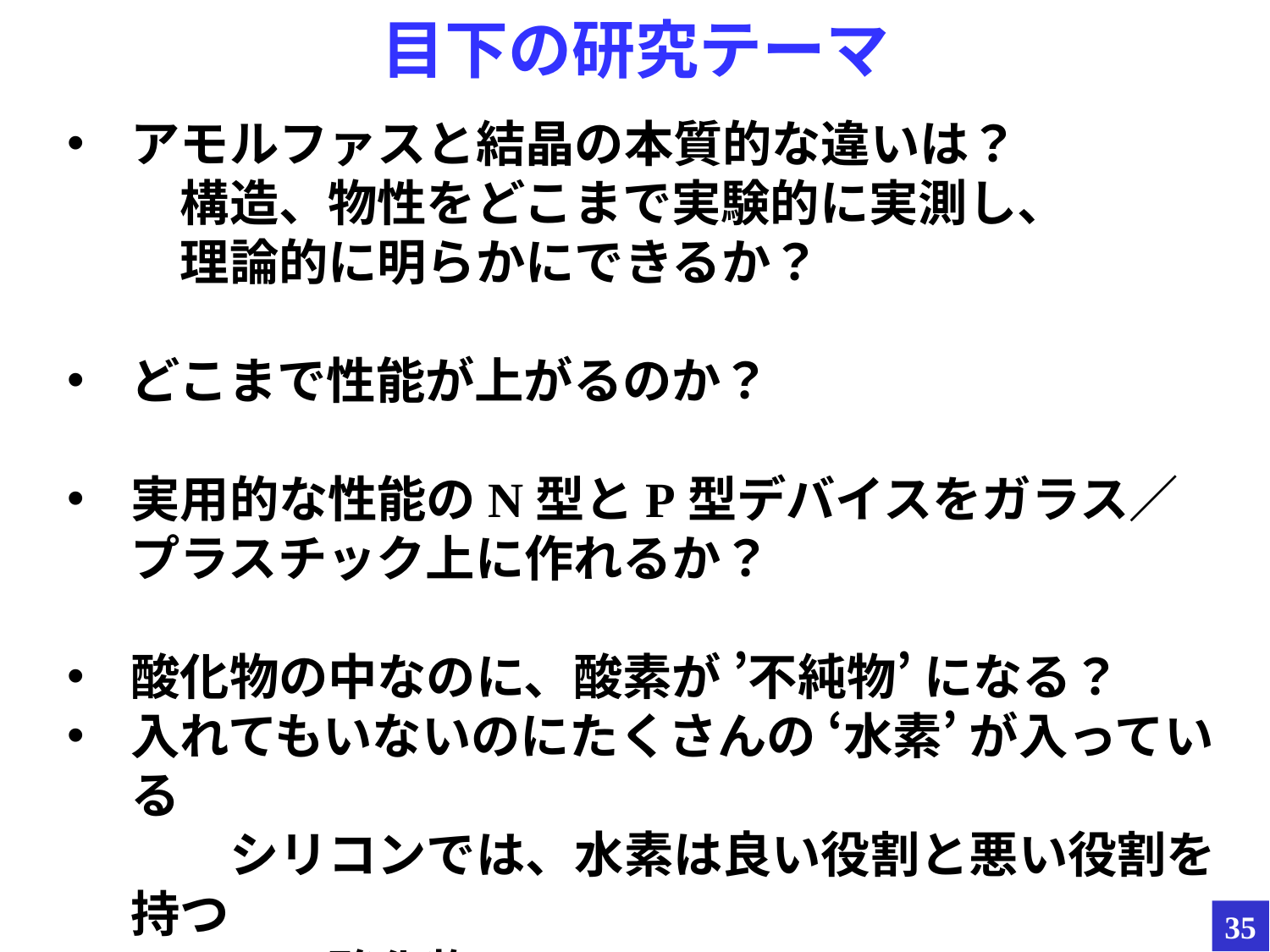

目下の研究テーマ
アモルファスと結晶の本質的な違いは？
　構造、物性をどこまで実験的に実測し、
　理論的に明らかにできるか？

どこまで性能が上がるのか？

実用的な性能のN型とP型デバイスをガラス／プラスチック上に作れるか？

酸化物の中なのに、酸素が ’不純物’ になる？
入れてもいないのにたくさんの ‘水素’ が入っている
　　シリコンでは、水素は良い役割と悪い役割を持つ
　　　　酸化物では？

35